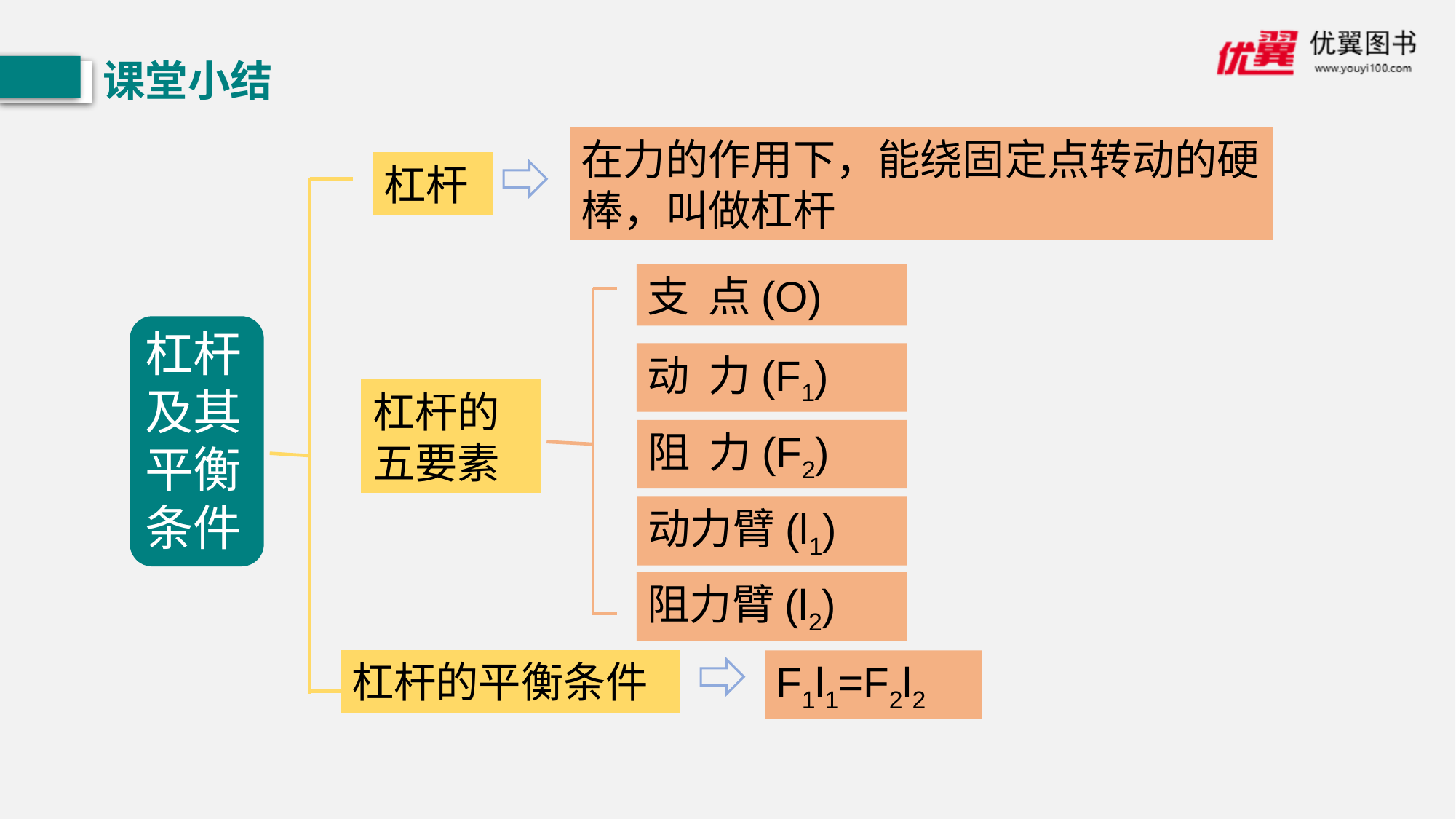

课堂小结

在力的作用下，能绕固定点转动的硬棒，叫做杠杆
杠杆

支  点(O)
杠杆及其平衡条件
动  力(F1)
杠杆的五要素
阻  力(F2)
动力臂(l1)
阻力臂(l2)
杠杆的平衡条件
F1l1=F2l2